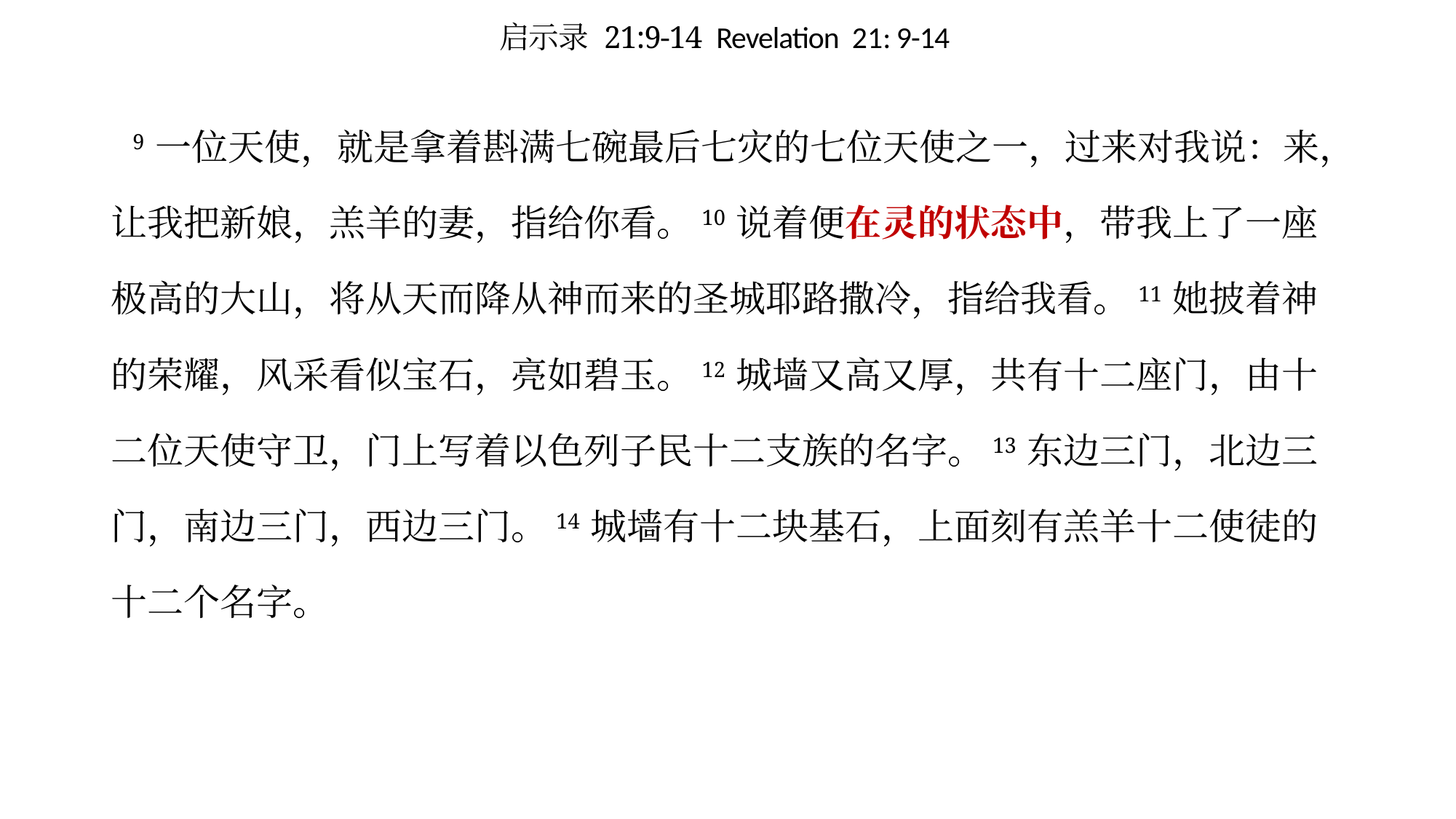

# 启示录 21:9-14  Revelation  21: 9-14
    9 一位天使，就是拿着斟满七碗最后七灾的七位天使之一，过来对我说：来，让我把新娘，羔羊的妻，指给你看。10 说着便在灵的状态中，带我上了一座极高的大山，将从天而降从神而来的圣城耶路撒冷，指给我看。11 她披着神的荣耀，风采看似宝石，亮如碧玉。12 城墙又高又厚，共有十二座门，由十二位天使守卫，门上写着以色列子民十二支族的名字。13 东边三门，北边三门，南边三门，西边三门。14 城墙有十二块基石，上面刻有羔羊十二使徒的十二个名字。